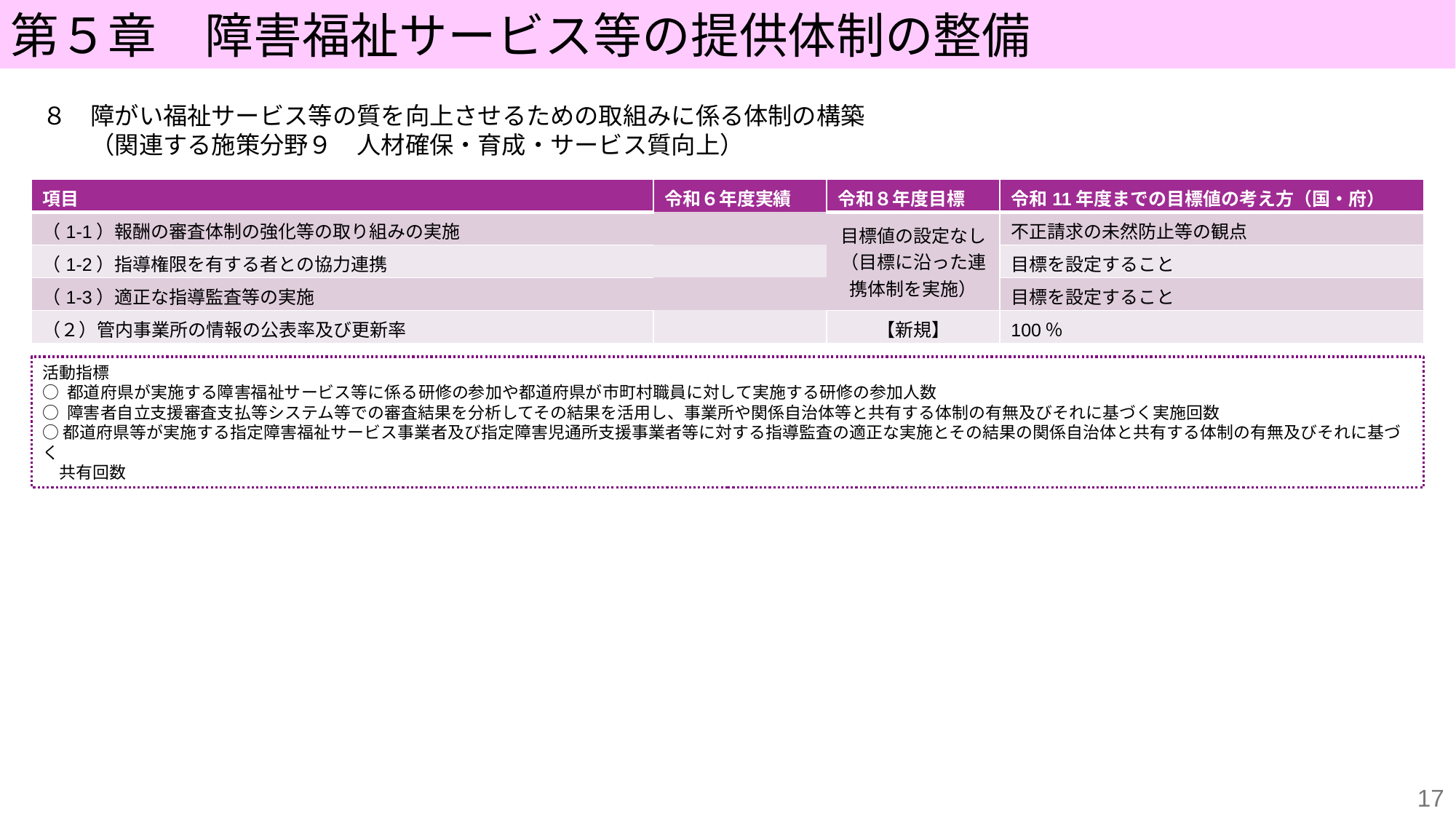

第５章　障害福祉サービス等の提供体制の整備
８　障がい福祉サービス等の質を向上させるための取組みに係る体制の構築
　　（関連する施策分野９　人材確保・育成・サービス質向上）
| 項目 | 令和６年度実績 | 令和８年度目標 | 令和11年度までの目標値の考え方（国・府） |
| --- | --- | --- | --- |
| （1-1）報酬の審査体制の強化等の取り組みの実施 |  | 目標値の設定なし（目標に沿った連携体制を実施） | 不正請求の未然防止等の観点 |
| （1-2）指導権限を有する者との協力連携 |  |  | 目標を設定すること |
| （1-3）適正な指導監査等の実施 |  |  | 目標を設定すること |
| （２）管内事業所の情報の公表率及び更新率 |  | 【新規】 | 100％ |
活動指標
○ 都道府県が実施する障害福祉サービス等に係る研修の参加や都道府県が市町村職員に対して実施する研修の参加人数
○ 障害者自立支援審査支払等システム等での審査結果を分析してその結果を活用し、事業所や関係自治体等と共有する体制の有無及びそれに基づく実施回数
○都道府県等が実施する指定障害福祉サービス事業者及び指定障害児通所支援事業者等に対する指導監査の適正な実施とその結果の関係自治体と共有する体制の有無及びそれに基づく
　共有回数
17